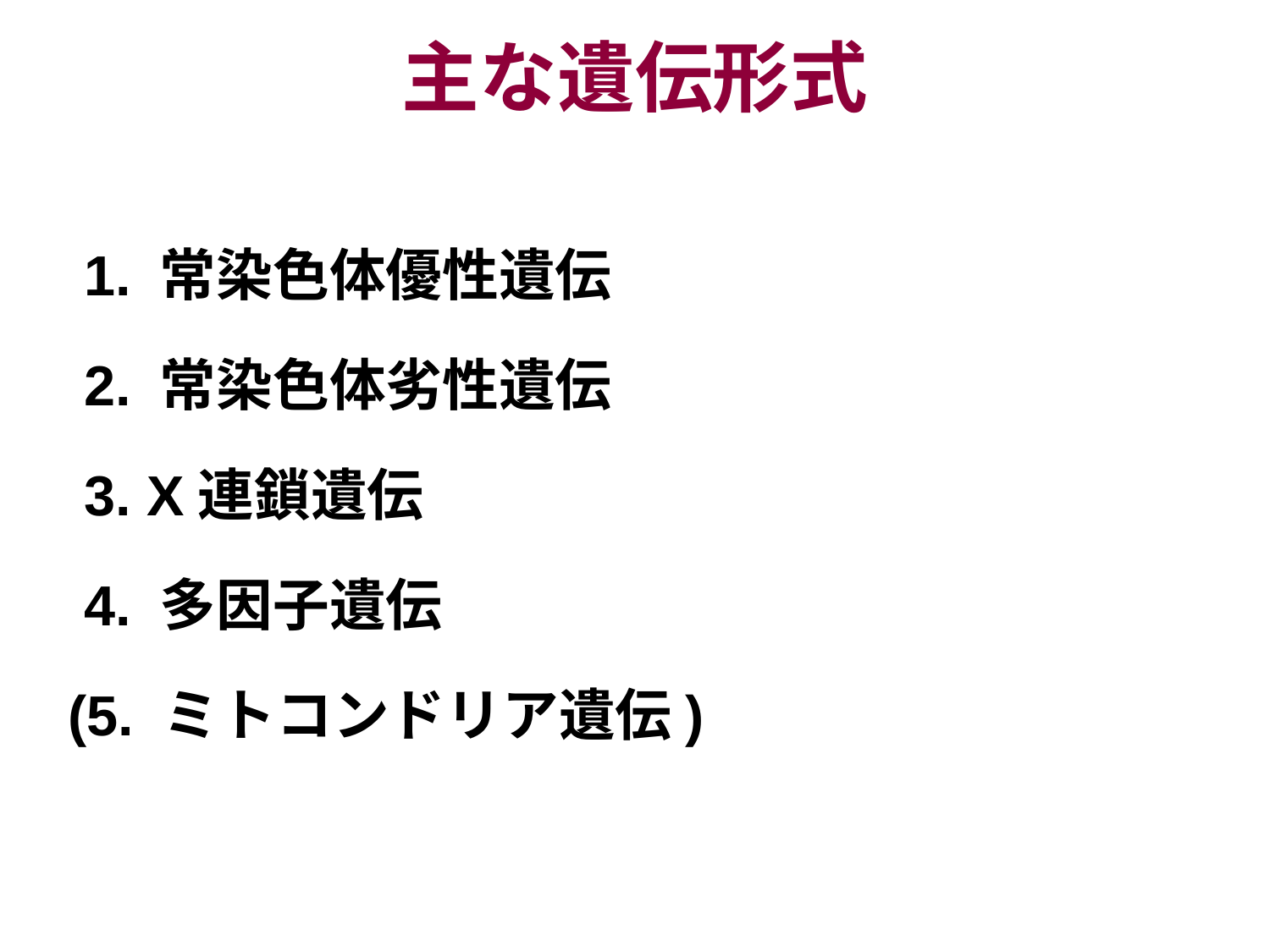

主な遺伝形式

 1. 常染色体優性遺伝
 2. 常染色体劣性遺伝
 3. X連鎖遺伝
 4. 多因子遺伝
(5. ミトコンドリア遺伝)